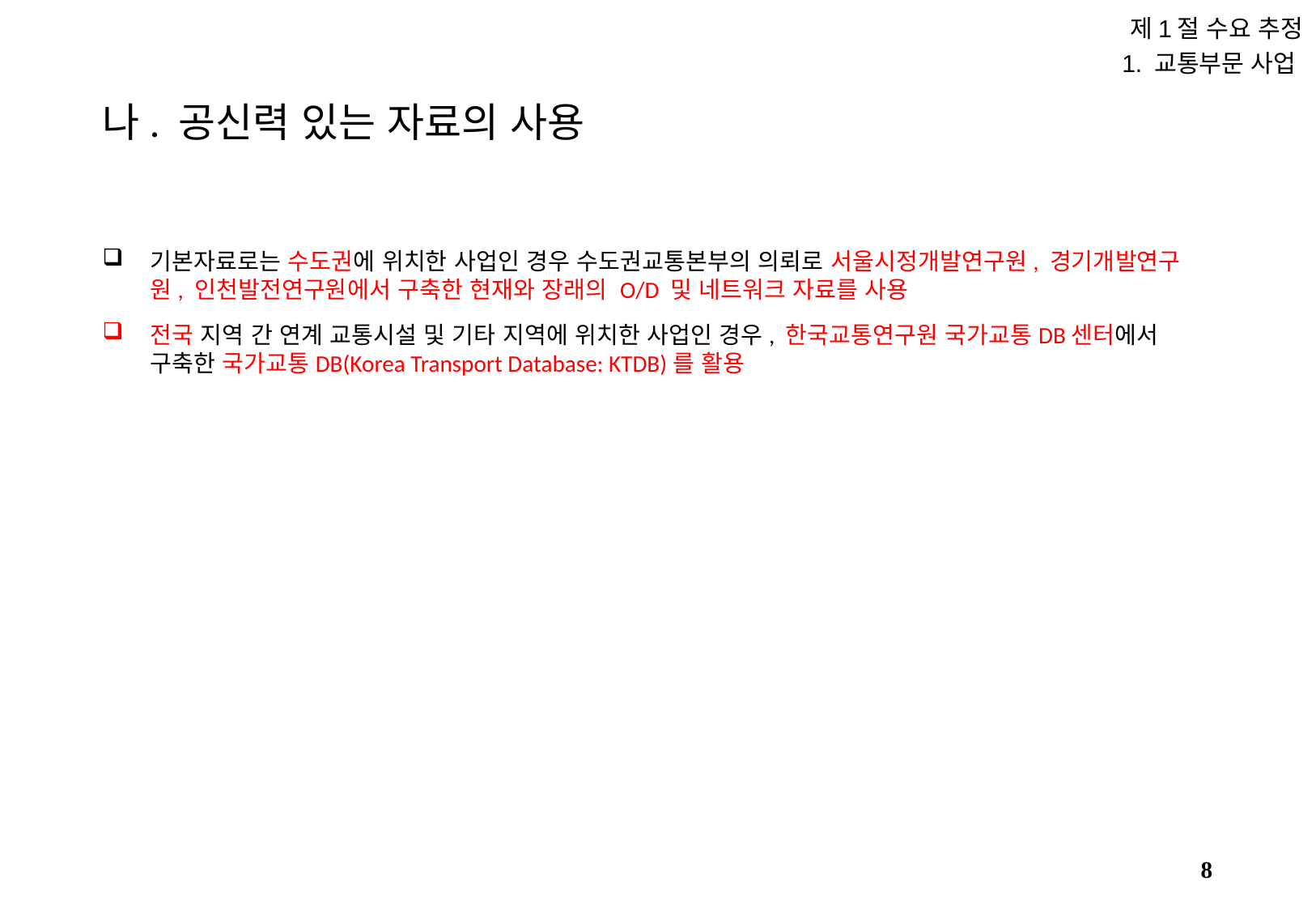

제1절 수요 추정
1. 교통부문 사업
# 나. 공신력 있는 자료의 사용
기본자료로는 수도권에 위치한 사업인 경우 수도권교통본부의 의뢰로 서울시정개발연구원, 경기개발연구원, 인천발전연구원에서 구축한 현재와 장래의 O/D 및 네트워크 자료를 사용
전국 지역 간 연계 교통시설 및 기타 지역에 위치한 사업인 경우, 한국교통연구원 국가교통DB센터에서 구축한 국가교통DB(Korea Transport Database: KTDB)를 활용
8